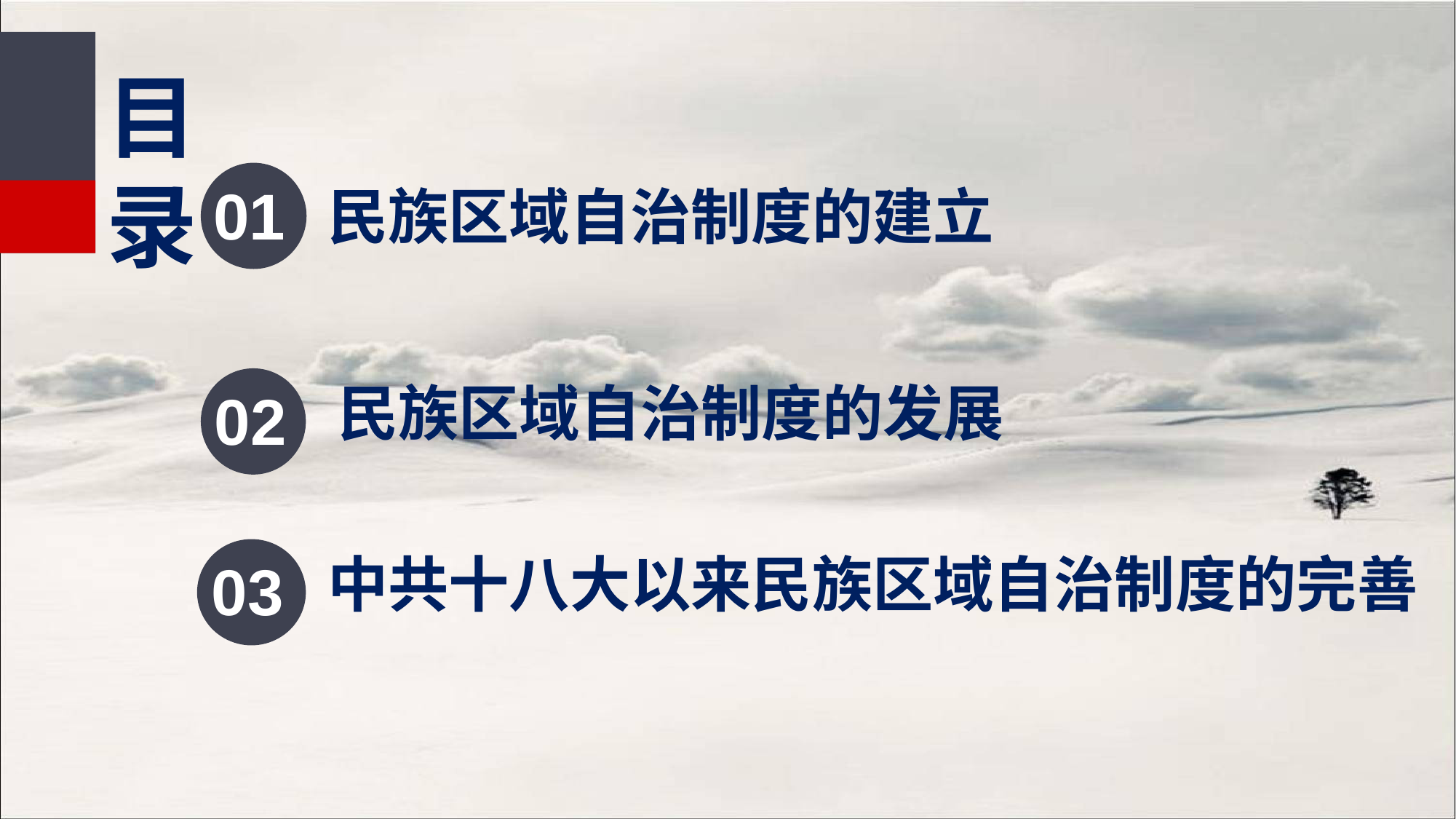

目录

民族区域自治制度的建立
01

民族区域自治制度的发展
02

中共十八大以来民族区域自治制度的完善
03